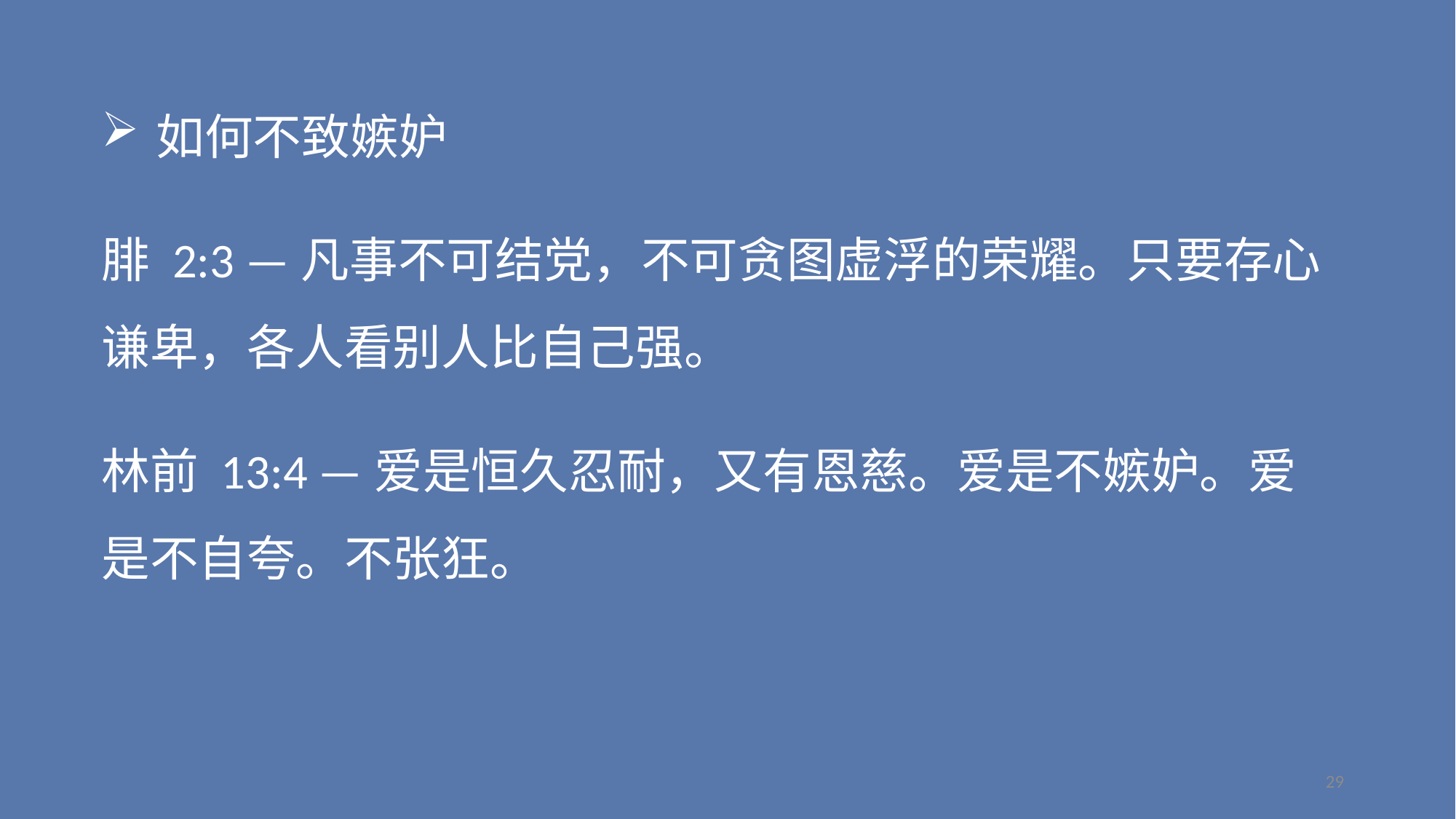

如何不致嫉妒
腓 2:3 —凡事不可结党，不可贪图虚浮的荣耀。只要存心谦卑，各人看别人比自己强。
林前 13:4 —爱是恒久忍耐，又有恩慈。爱是不嫉妒。爱是不自夸。不张狂。
29